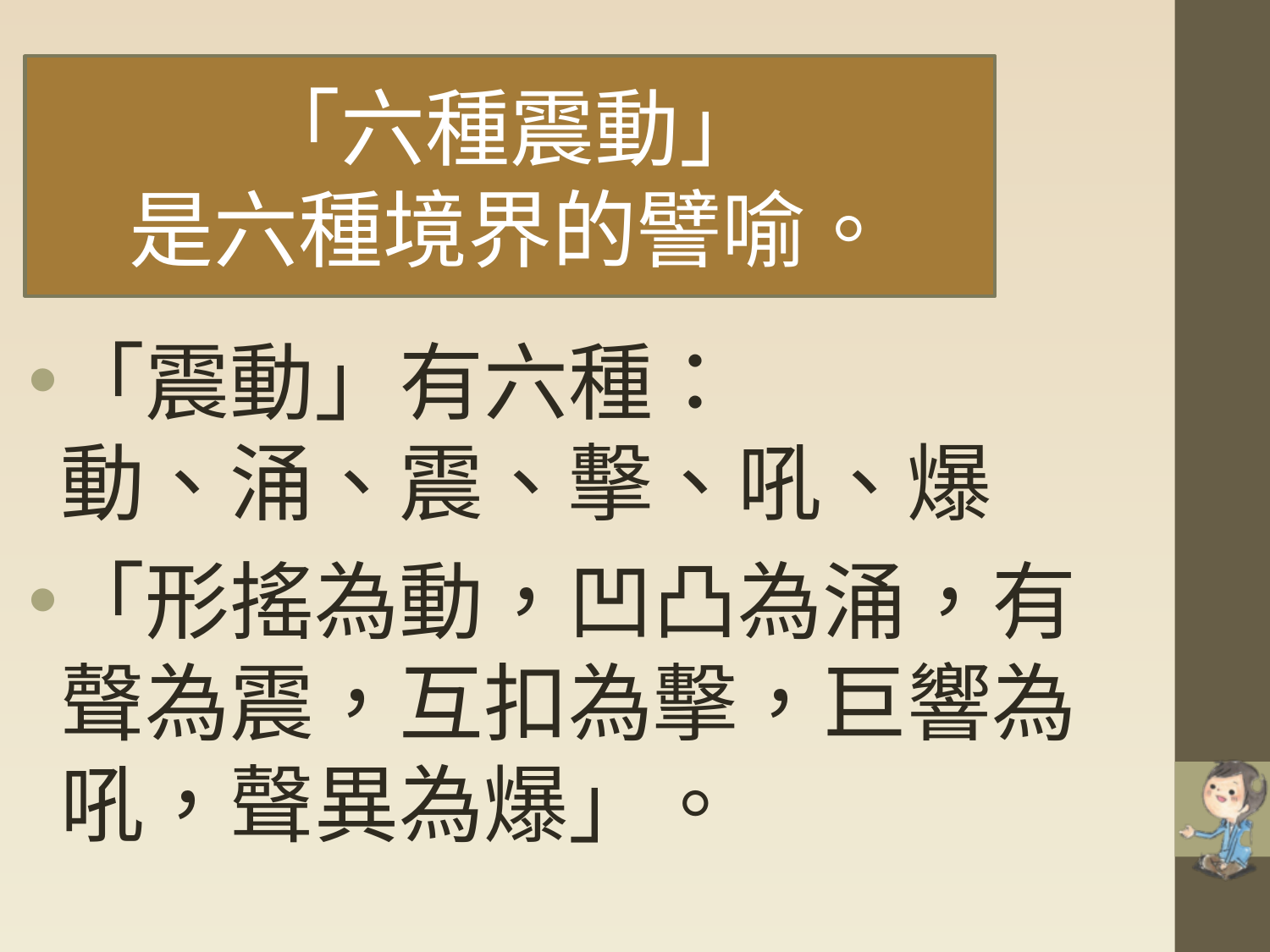

「六種震動」
是六種境界的譬喻。
「震動」有六種：
動、涌、震、擊、吼、爆
「形搖為動，凹凸為涌，有聲為震，互扣為擊，巨響為吼，聲異為爆」。